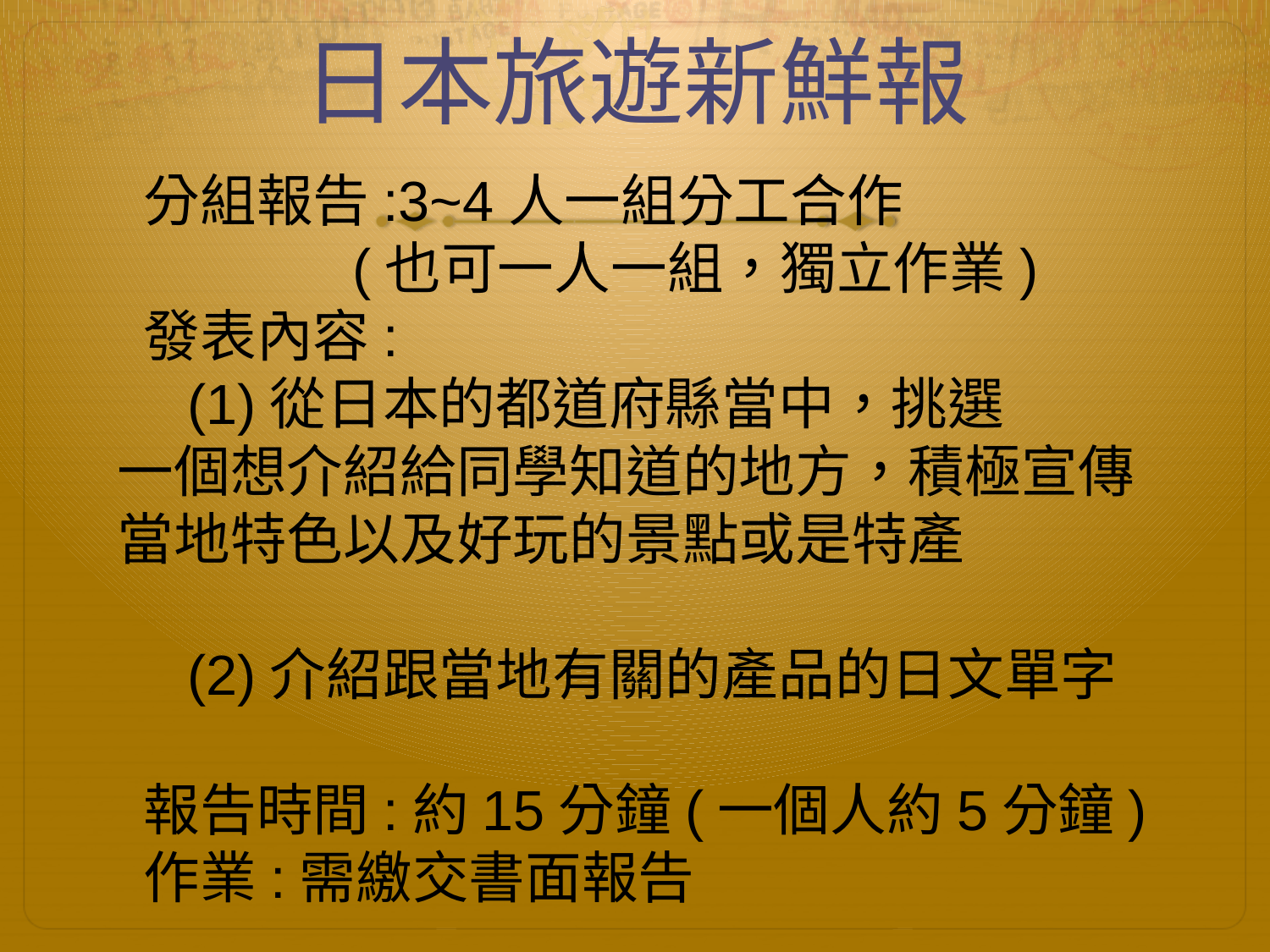

# 日本旅遊新鮮報
 分組報告:3~4人一組分工合作
               (也可一人一組，獨立作業)
 發表內容:
　(1)從日本的都道府縣當中，挑選
一個想介紹給同學知道的地方，積極宣傳當地特色以及好玩的景點或是特產

　(2)介紹跟當地有關的產品的日文單字

 報告時間:約15分鐘(一個人約5分鐘)
 作業:需繳交書面報告